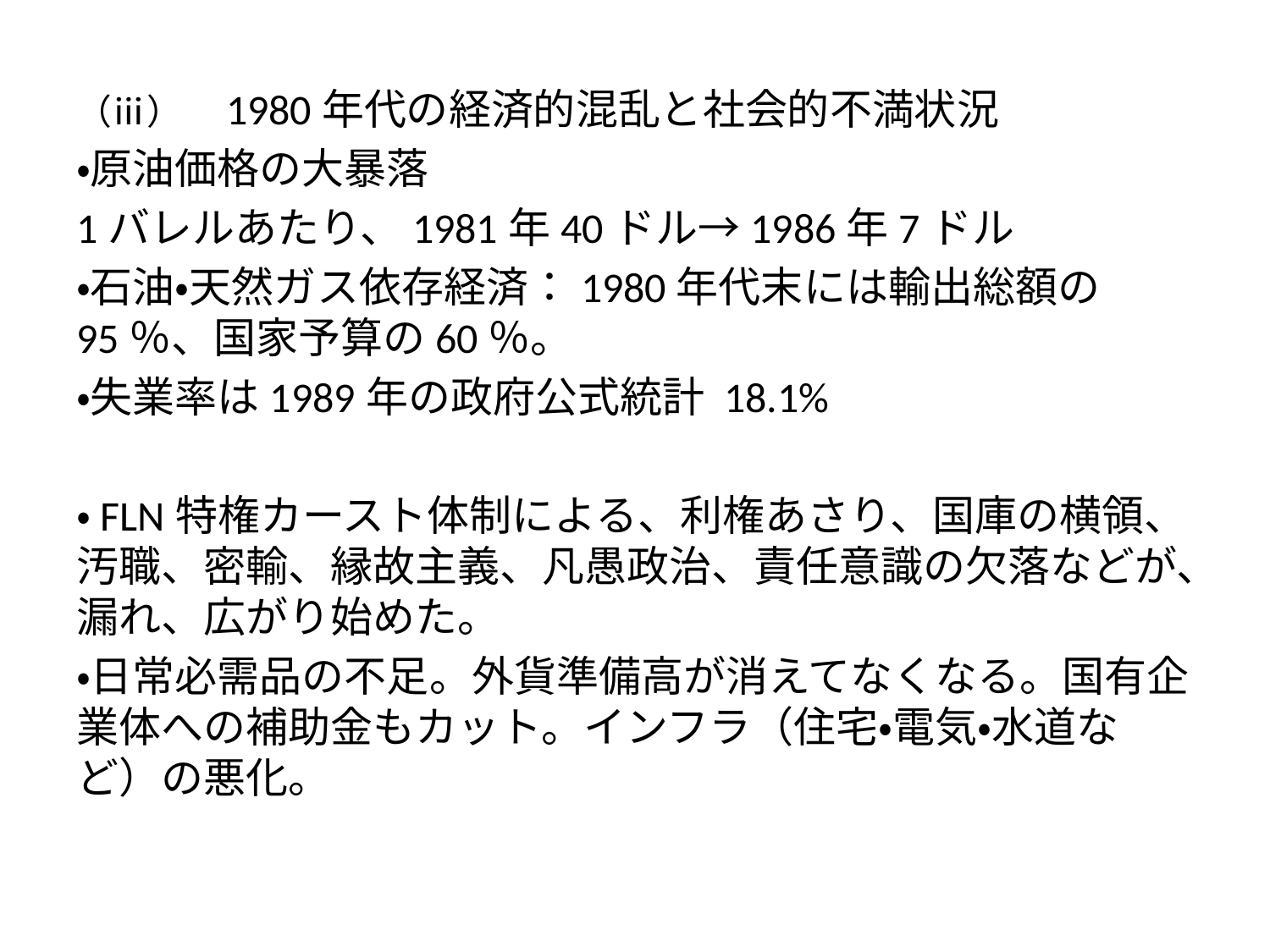

（ⅲ）　1980年代の経済的混乱と社会的不満状況
・原油価格の大暴落
1バレルあたり、1981年40ドル→1986年7ドル
・石油・天然ガス依存経済：1980年代末には輸出総額の95％、国家予算の60％。
・失業率は1989年の政府公式統計 18.1%

・FLN特権カースト体制による、利権あさり、国庫の横領、汚職、密輸、縁故主義、凡愚政治、責任意識の欠落などが、漏れ、広がり始めた。
・日常必需品の不足。外貨準備高が消えてなくなる。国有企業体への補助金もカット。インフラ（住宅・電気・水道など）の悪化。